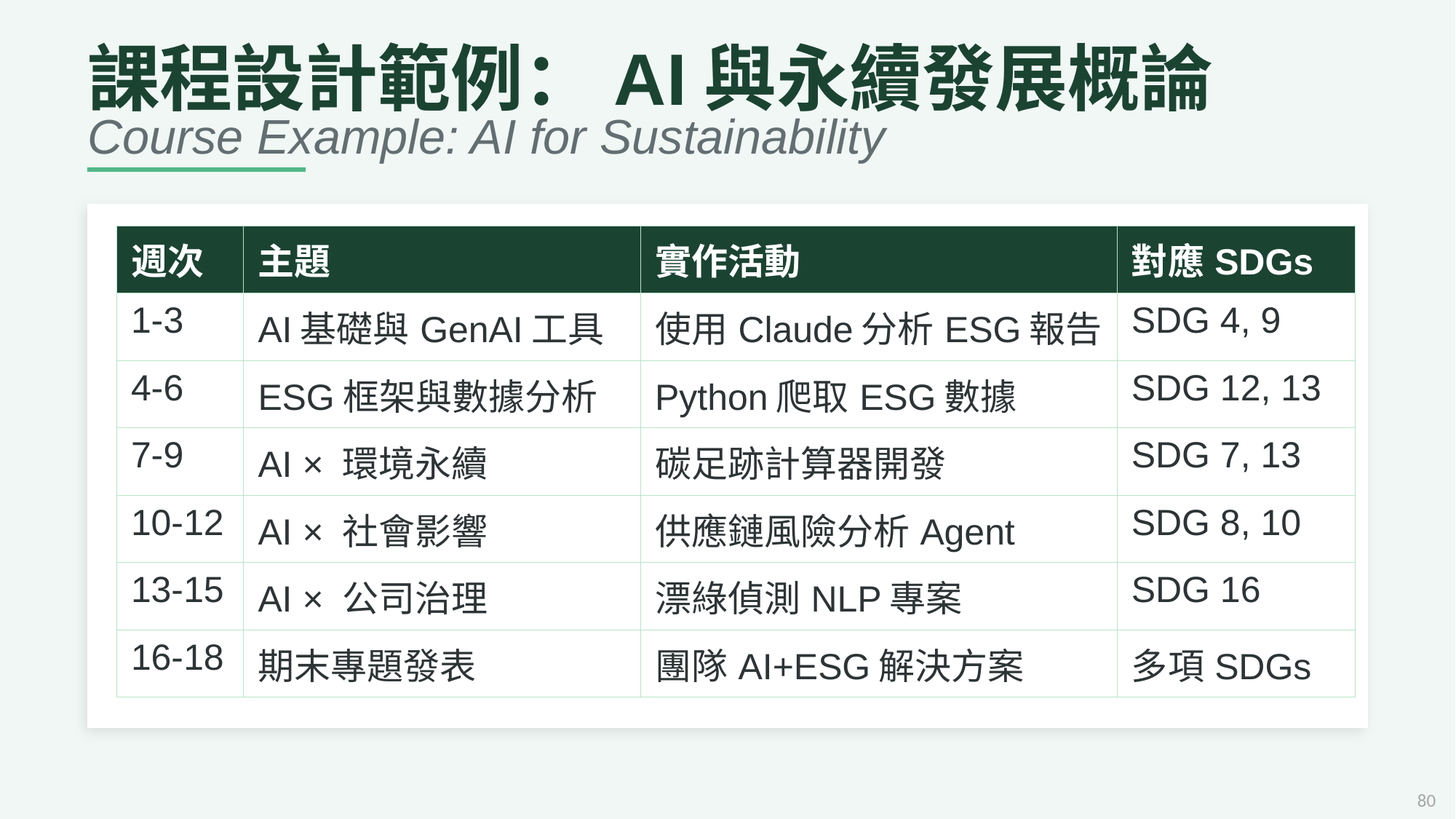

課程設計範例：AI與永續發展概論
Course Example: AI for Sustainability

| 週次 | 主題 | 實作活動 | 對應SDGs |
| --- | --- | --- | --- |
| 1-3 | AI基礎與GenAI工具 | 使用Claude分析ESG報告 | SDG 4, 9 |
| 4-6 | ESG框架與數據分析 | Python爬取ESG數據 | SDG 12, 13 |
| 7-9 | AI × 環境永續 | 碳足跡計算器開發 | SDG 7, 13 |
| 10-12 | AI × 社會影響 | 供應鏈風險分析Agent | SDG 8, 10 |
| 13-15 | AI × 公司治理 | 漂綠偵測NLP專案 | SDG 16 |
| 16-18 | 期末專題發表 | 團隊AI+ESG解決方案 | 多項SDGs |
80